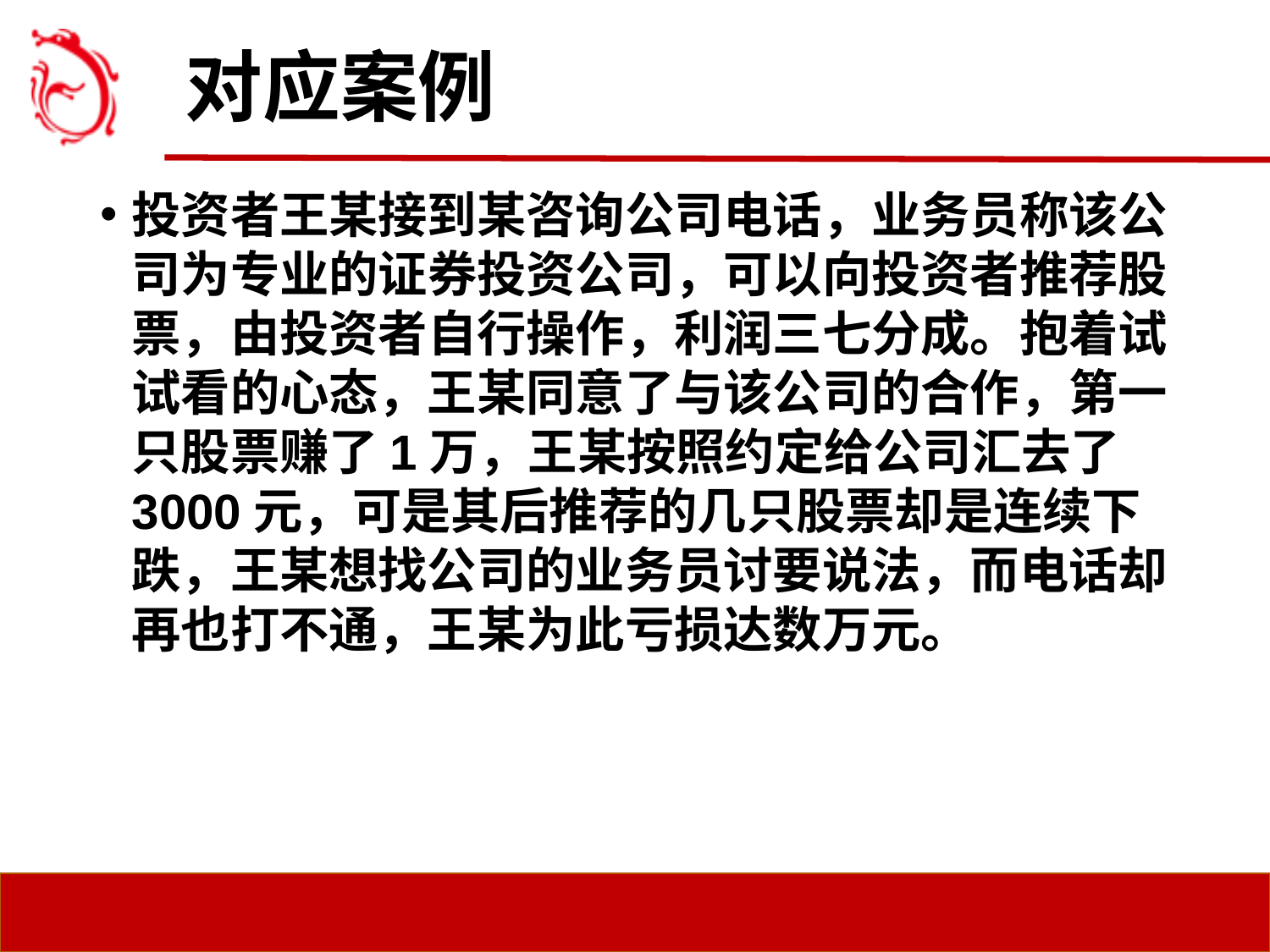

# 对应案例
投资者王某接到某咨询公司电话，业务员称该公司为专业的证券投资公司，可以向投资者推荐股票，由投资者自行操作，利润三七分成。抱着试试看的心态，王某同意了与该公司的合作，第一只股票赚了1万，王某按照约定给公司汇去了3000元，可是其后推荐的几只股票却是连续下跌，王某想找公司的业务员讨要说法，而电话却再也打不通，王某为此亏损达数万元。